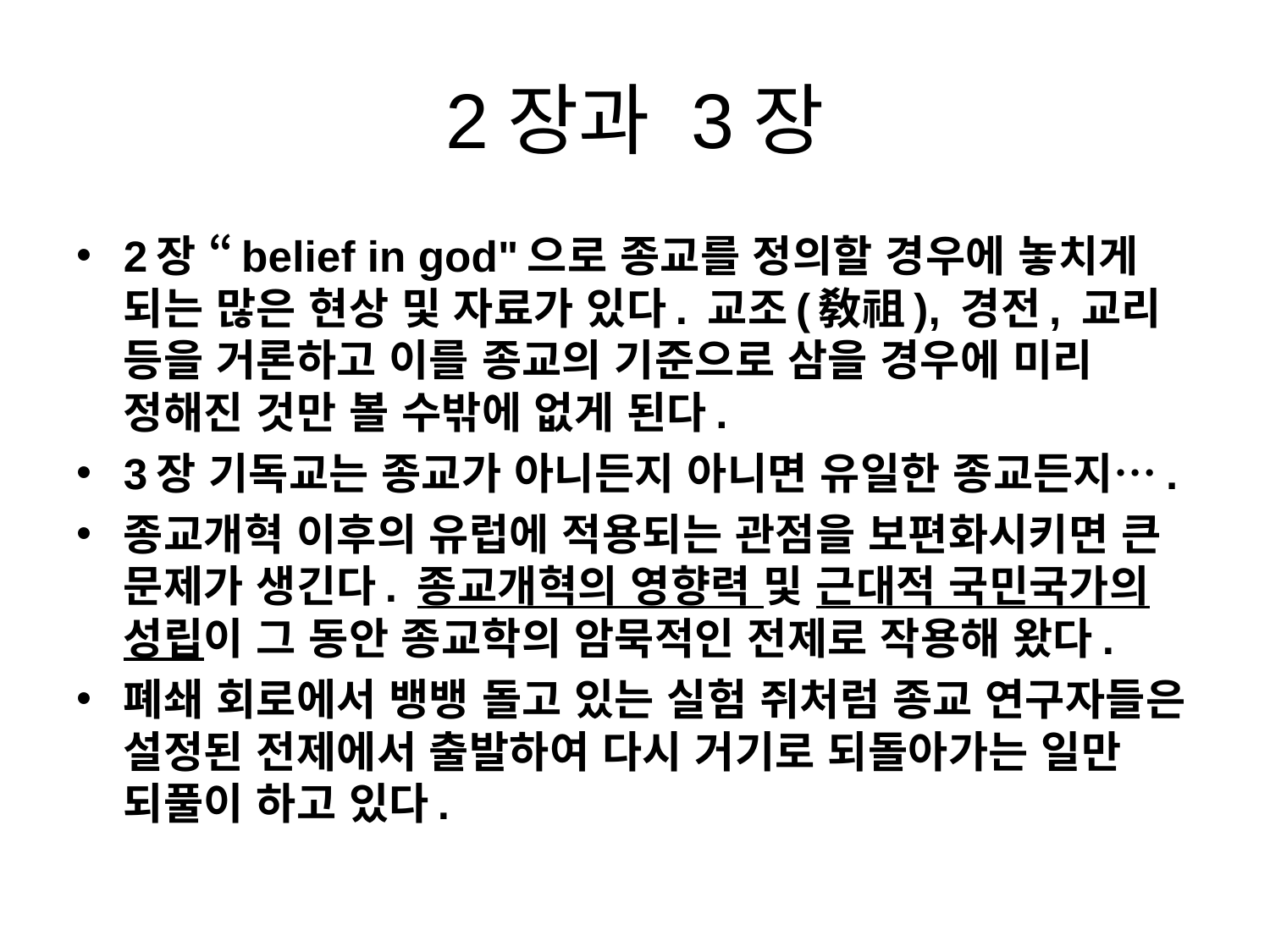

# 2장과 3장
2장 “belief in god"으로 종교를 정의할 경우에 놓치게 되는 많은 현상 및 자료가 있다. 교조(敎祖), 경전, 교리 등을 거론하고 이를 종교의 기준으로 삼을 경우에 미리 정해진 것만 볼 수밖에 없게 된다.
3장 기독교는 종교가 아니든지 아니면 유일한 종교든지….
종교개혁 이후의 유럽에 적용되는 관점을 보편화시키면 큰 문제가 생긴다. 종교개혁의 영향력 및 근대적 국민국가의 성립이 그 동안 종교학의 암묵적인 전제로 작용해 왔다.
폐쇄 회로에서 뱅뱅 돌고 있는 실험 쥐처럼 종교 연구자들은 설정된 전제에서 출발하여 다시 거기로 되돌아가는 일만 되풀이 하고 있다.